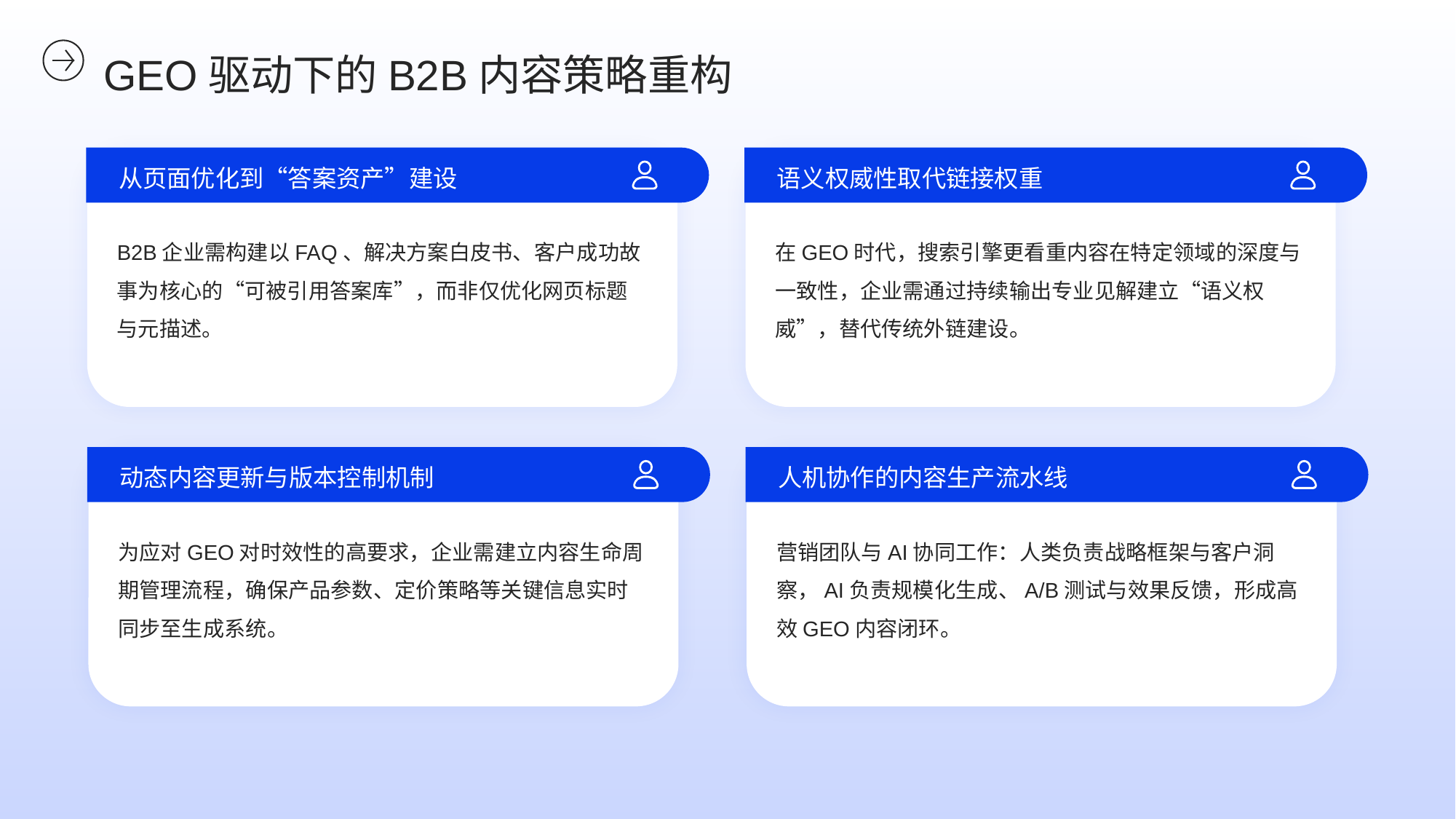

GEO驱动下的B2B内容策略重构

从页面优化到“答案资产”建设
语义权威性取代链接权重

B2B企业需构建以FAQ、解决方案白皮书、客户成功故事为核心的“可被引用答案库”，而非仅优化网页标题与元描述。
在GEO时代，搜索引擎更看重内容在特定领域的深度与一致性，企业需通过持续输出专业见解建立“语义权威”，替代传统外链建设。

动态内容更新与版本控制机制
人机协作的内容生产流水线

为应对GEO对时效性的高要求，企业需建立内容生命周期管理流程，确保产品参数、定价策略等关键信息实时同步至生成系统。
营销团队与AI协同工作：人类负责战略框架与客户洞察，AI负责规模化生成、A/B测试与效果反馈，形成高效GEO内容闭环。